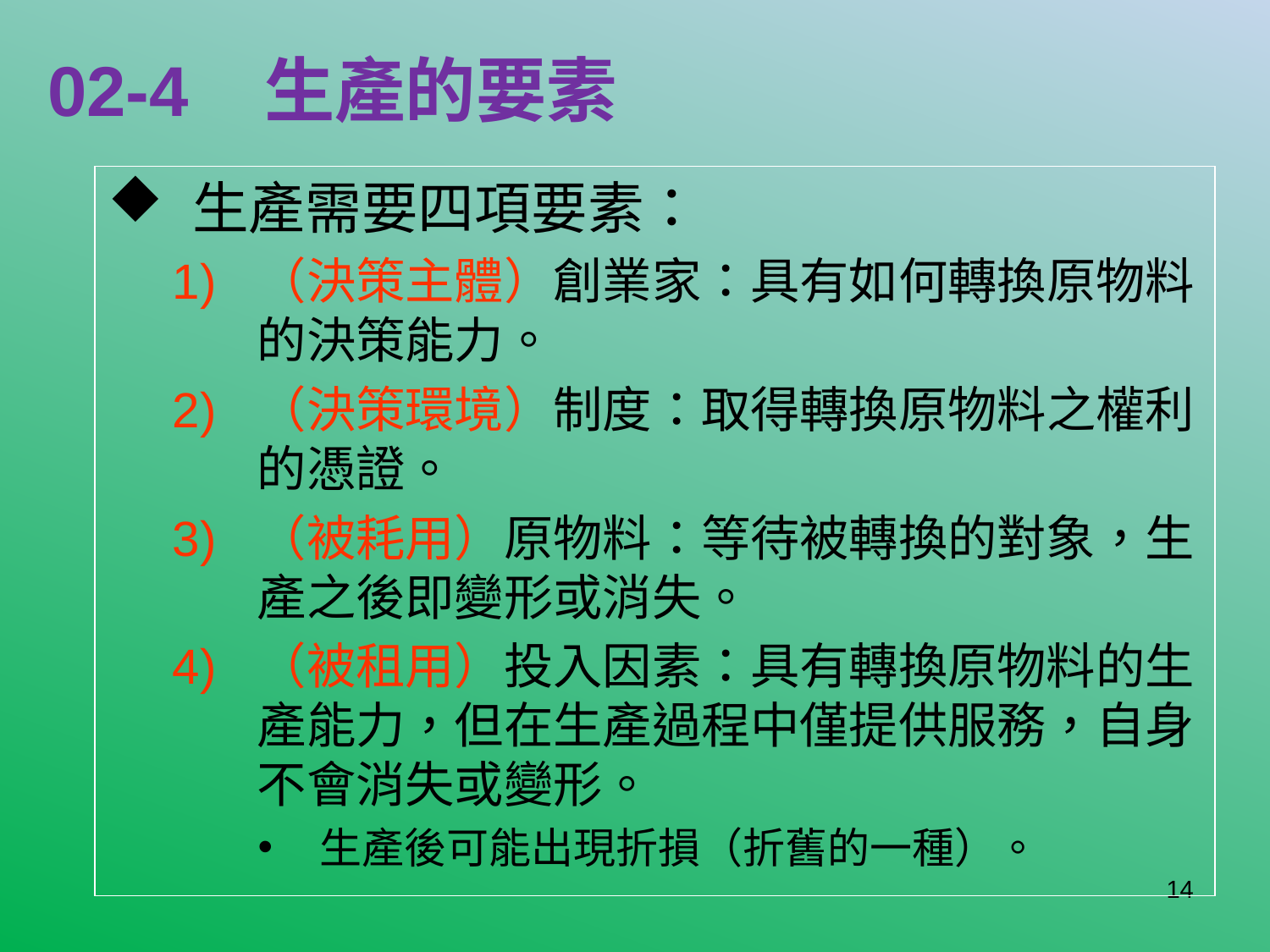

# 02-4   生產的要素
生產需要四項要素：
（決策主體）創業家：具有如何轉換原物料的決策能力。
（決策環境）制度：取得轉換原物料之權利的憑證。
（被耗用）原物料：等待被轉換的對象，生產之後即變形或消失。
（被租用）投入因素：具有轉換原物料的生產能力，但在生產過程中僅提供服務，自身不會消失或變形。
生產後可能出現折損（折舊的一種）。

14